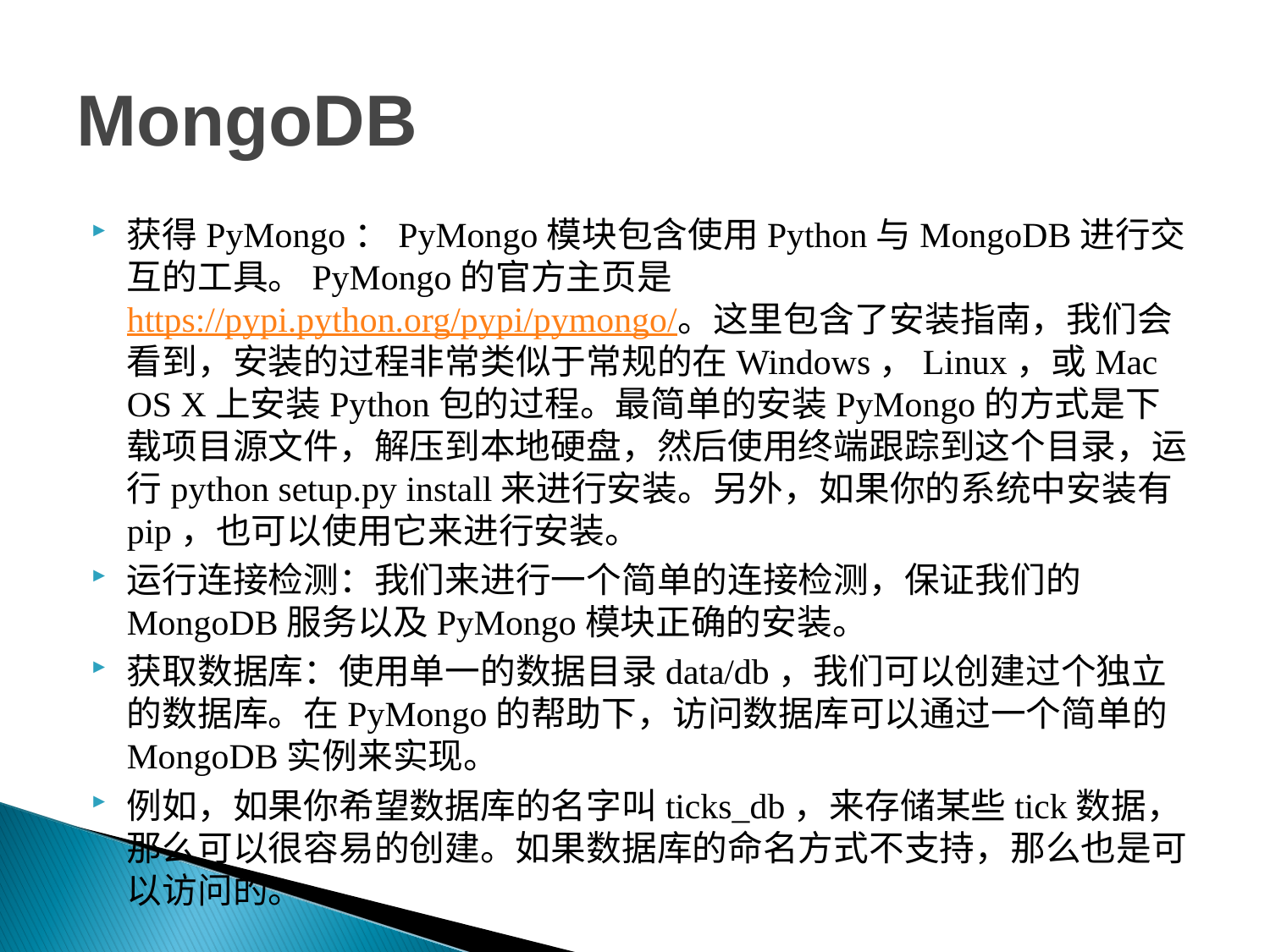

# MongoDB
获得PyMongo：PyMongo模块包含使用Python与MongoDB进行交互的工具。PyMongo的官方主页是https://pypi.python.org/pypi/pymongo/。这里包含了安装指南，我们会看到，安装的过程非常类似于常规的在Windows，Linux，或Mac  OS X上安装Python包的过程。最简单的安装PyMongo的方式是下载项目源文件，解压到本地硬盘，然后使用终端跟踪到这个目录，运行python setup.py install来进行安装。另外，如果你的系统中安装有pip，也可以使用它来进行安装。
运行连接检测：我们来进行一个简单的连接检测，保证我们的MongoDB服务以及PyMongo模块正确的安装。
获取数据库：使用单一的数据目录data/db，我们可以创建过个独立的数据库。在PyMongo的帮助下，访问数据库可以通过一个简单的MongoDB实例来实现。
例如，如果你希望数据库的名字叫ticks_db，来存储某些tick数据，那么可以很容易的创建。如果数据库的命名方式不支持，那么也是可以访问的。